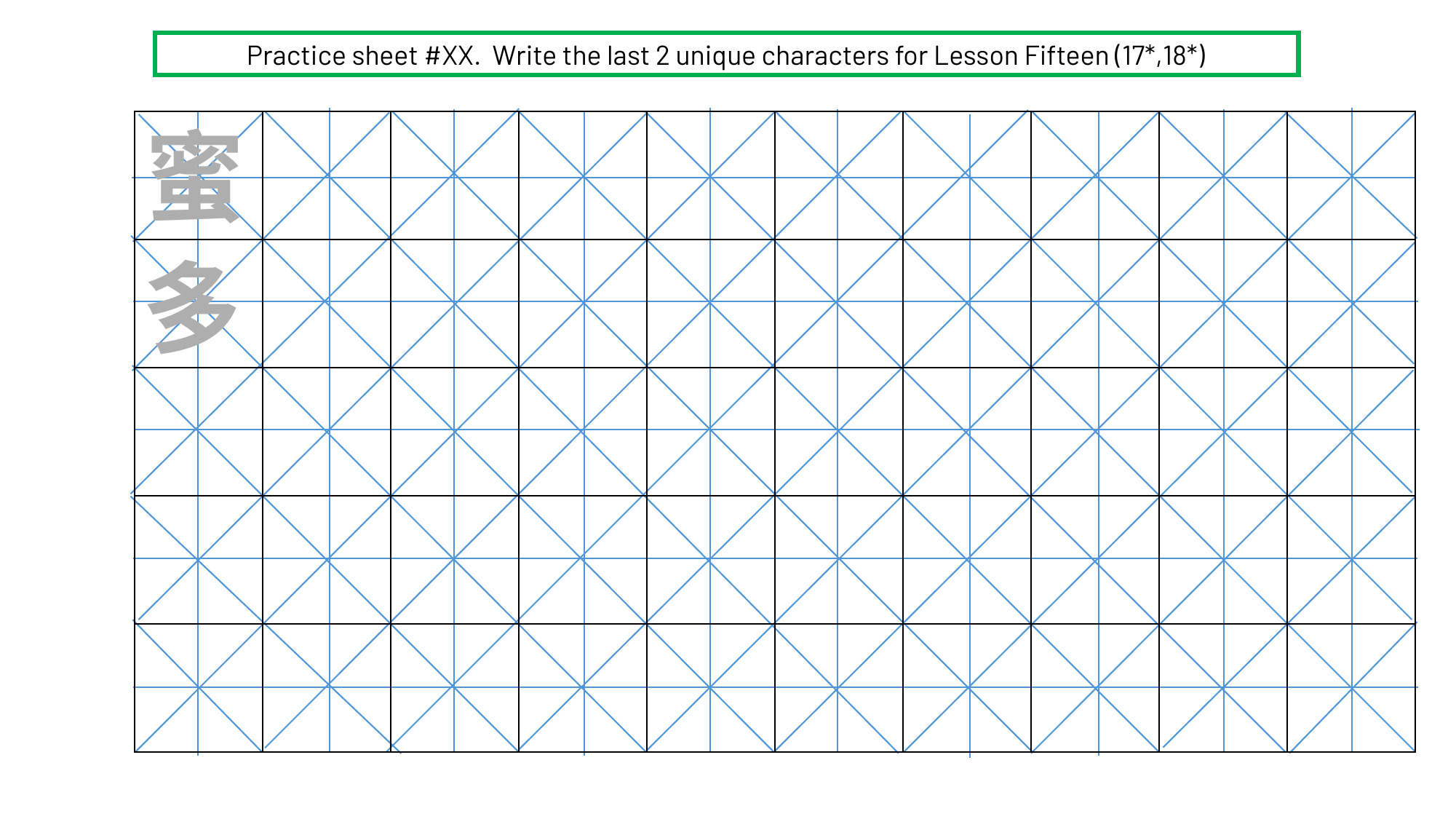

Practice sheet #XX.  Write the last 2 unique characters for Lesson Fifteen (17*,18*)

蜜
|  |  |  |  |  |  |  |  |  |  |
| --- | --- | --- | --- | --- | --- | --- | --- | --- | --- |
|  |  |  |  |  |  |  |  |  |  |
|  |  |  |  |  |  |  |  |  |  |
|  |  |  |  |  |  |  |  |  |  |
|  |  |  |  |  |  |  |  |  |  |

多